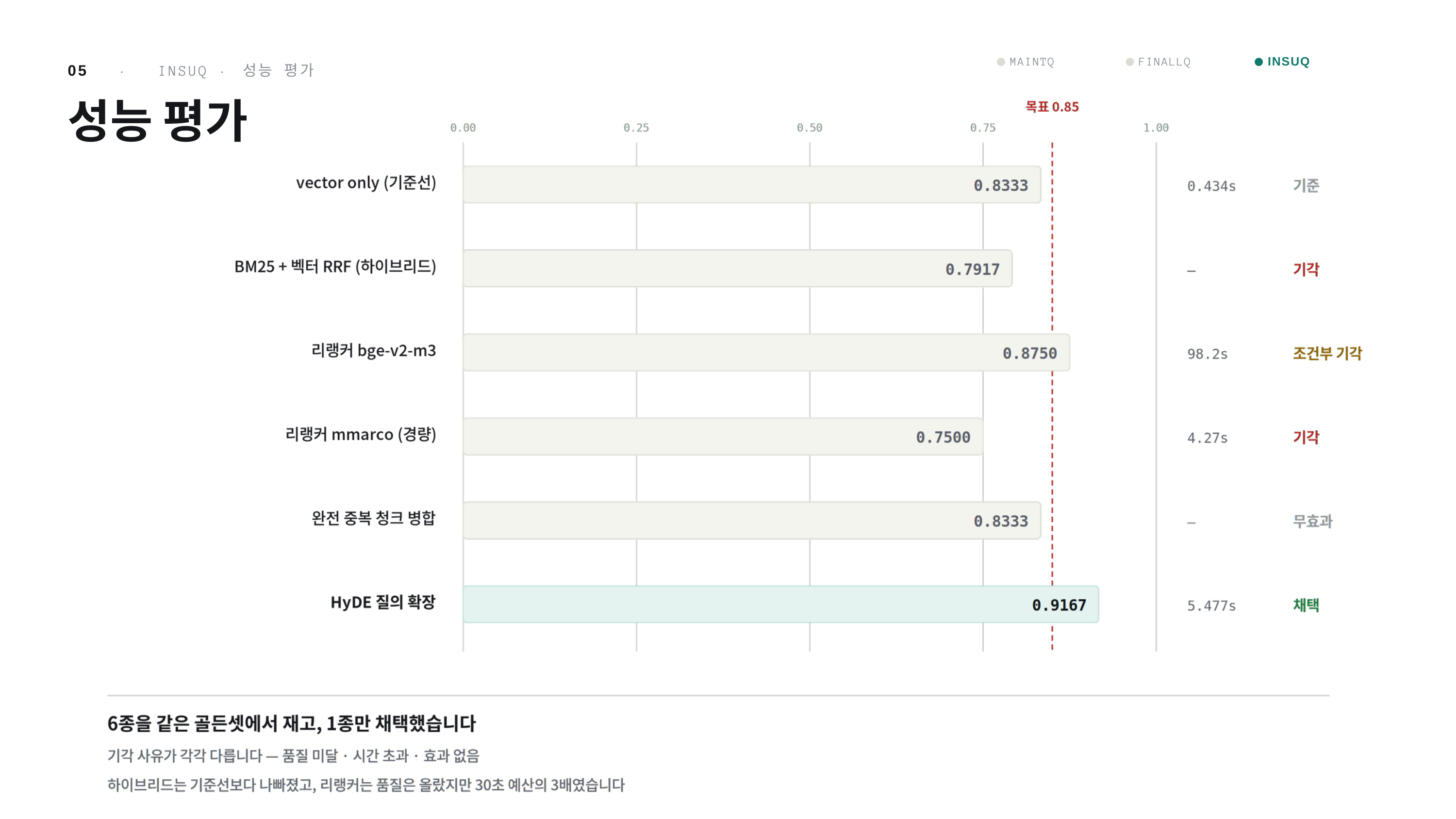

MAINTQ

FINALLQ

INSUQ

05   ·   INSUQ · 성능 평가

성능 평가